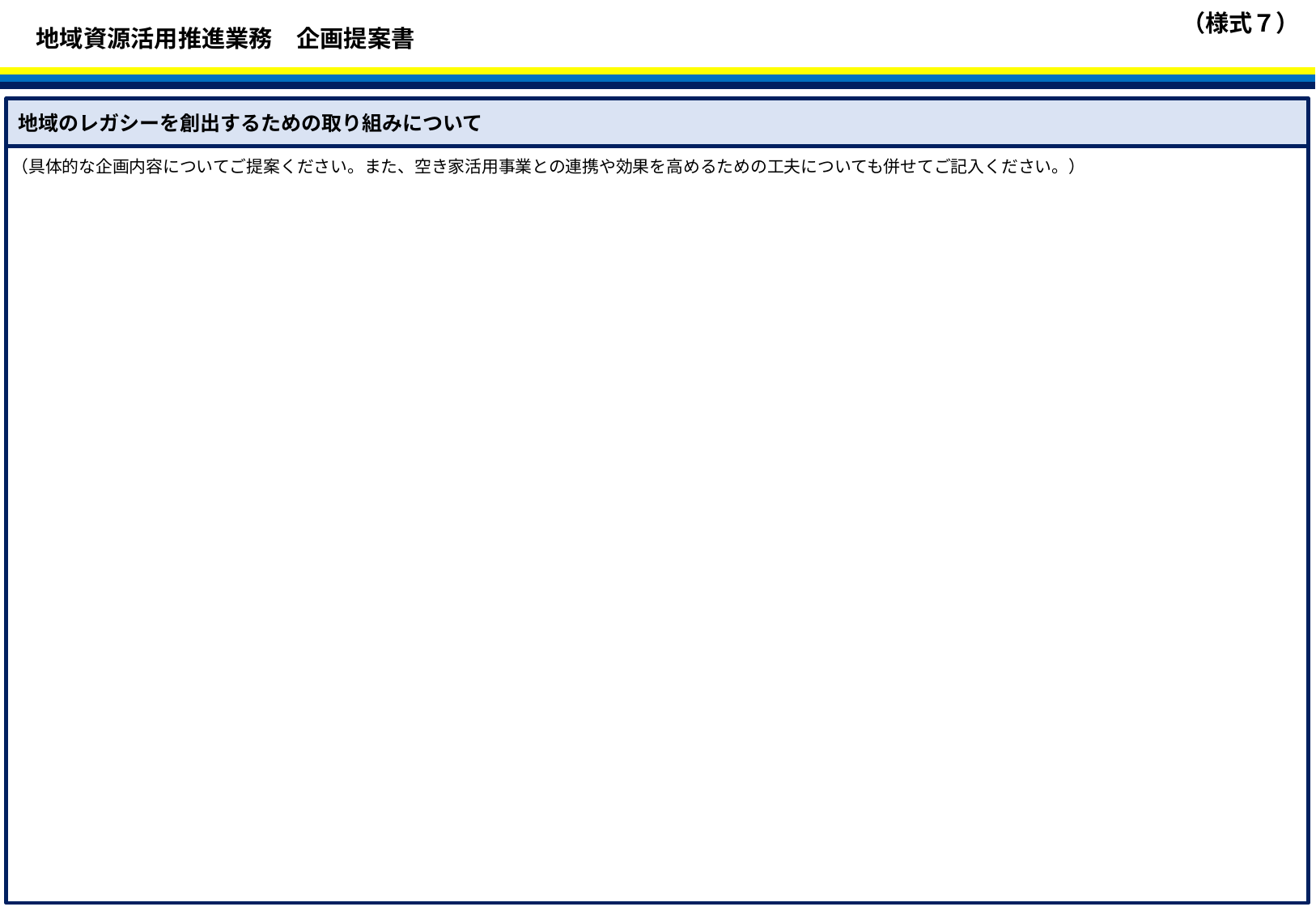

（様式７）
地域資源活用推進業務　企画提案書
地域のレガシーを創出するための取り組みについて

（具体的な企画内容についてご提案ください。また、空き家活用事業との連携や効果を高めるための工夫についても併せてご記入ください。）